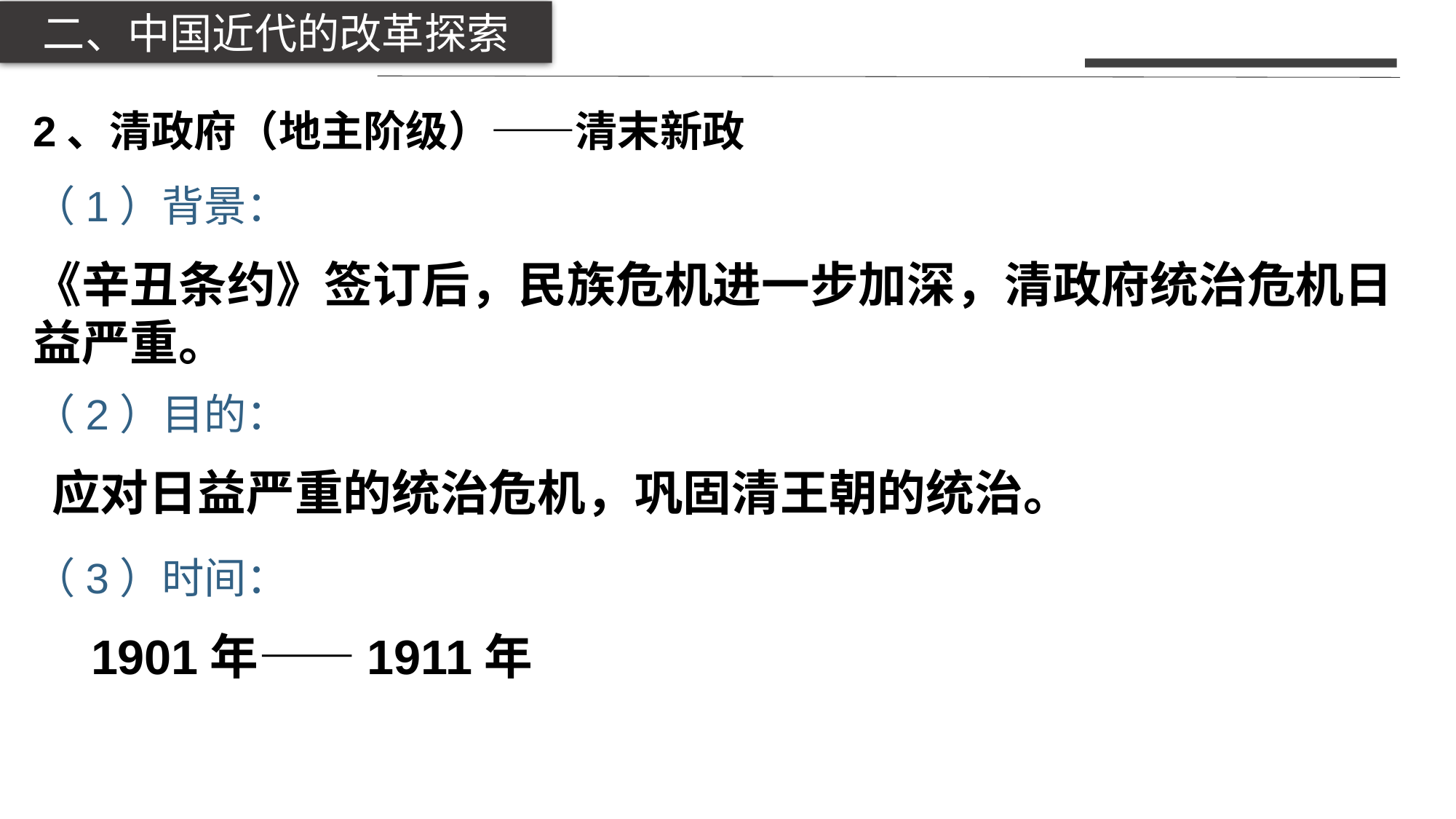

二、中国近代的改革探索

2、清政府（地主阶级）——清末新政
（1）背景：
《辛丑条约》签订后，民族危机进一步加深，清政府统治危机日益严重。
（2）目的：
应对日益严重的统治危机，巩固清王朝的统治。
（3）时间：
1901年——1911年